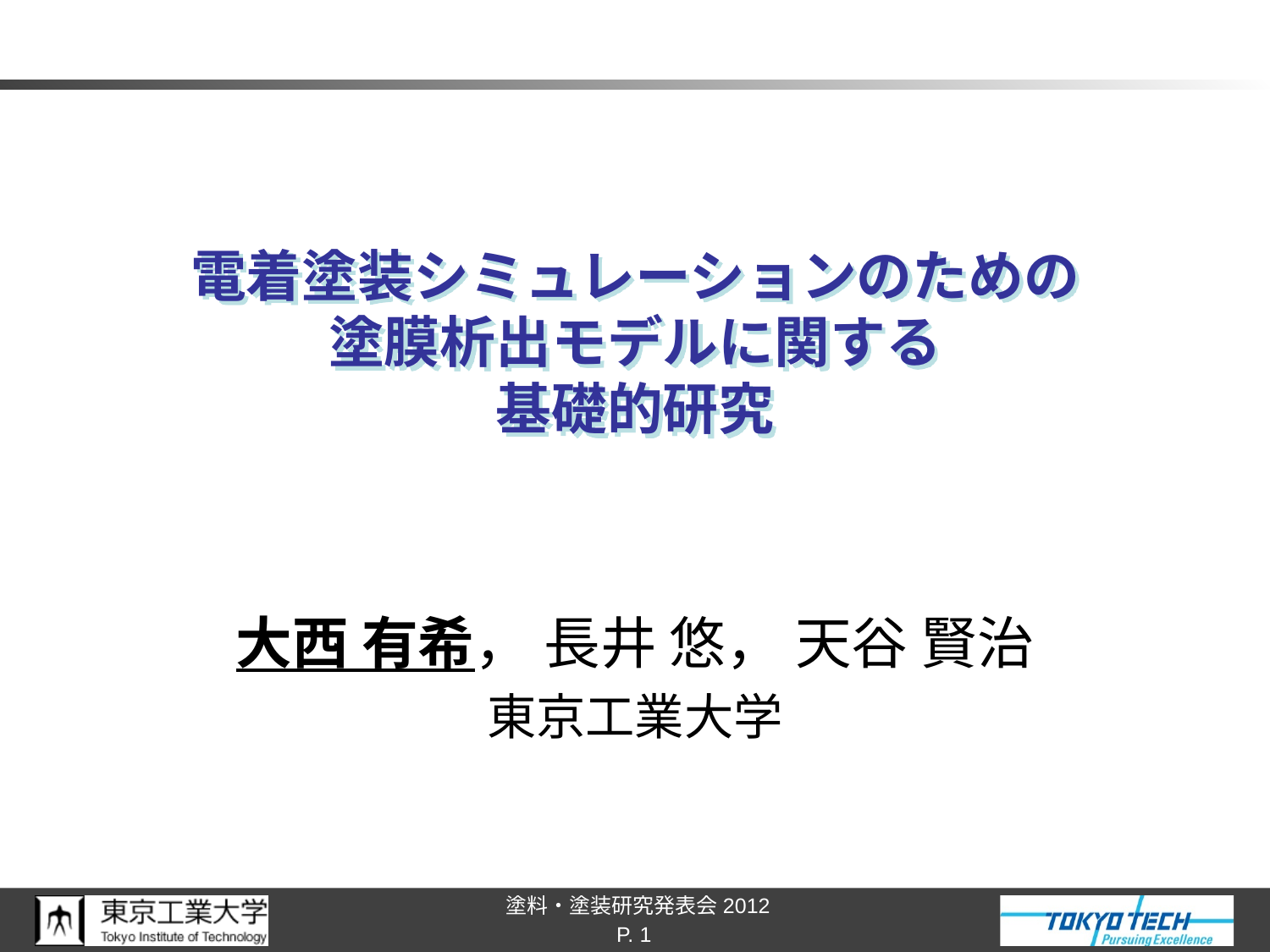

# 電着塗装シミュレーションのための 塗膜析出モデルに関する 基礎的研究
大西 有希， 長井 悠， 天谷 賢治
東京工業大学

P. 1